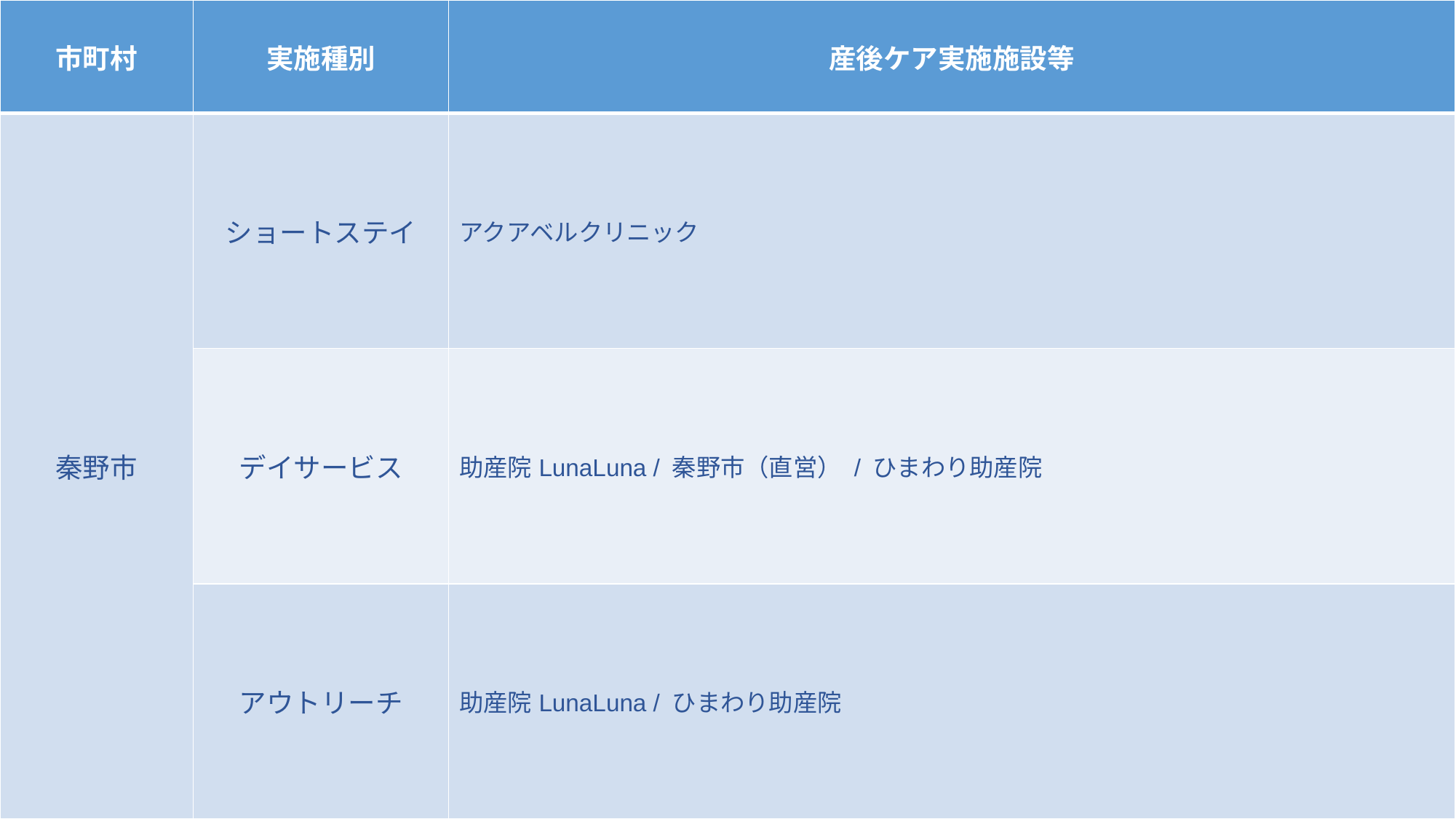

| 市町村 | 実施種別 | 産後ケア実施施設等 |
| --- | --- | --- |
| 秦野市 | ショートステイ | アクアベルクリニック |
|  | デイサービス | 助産院LunaLuna / 秦野市（直営） / ひまわり助産院 |
|  | アウトリーチ | 助産院LunaLuna / ひまわり助産院 |